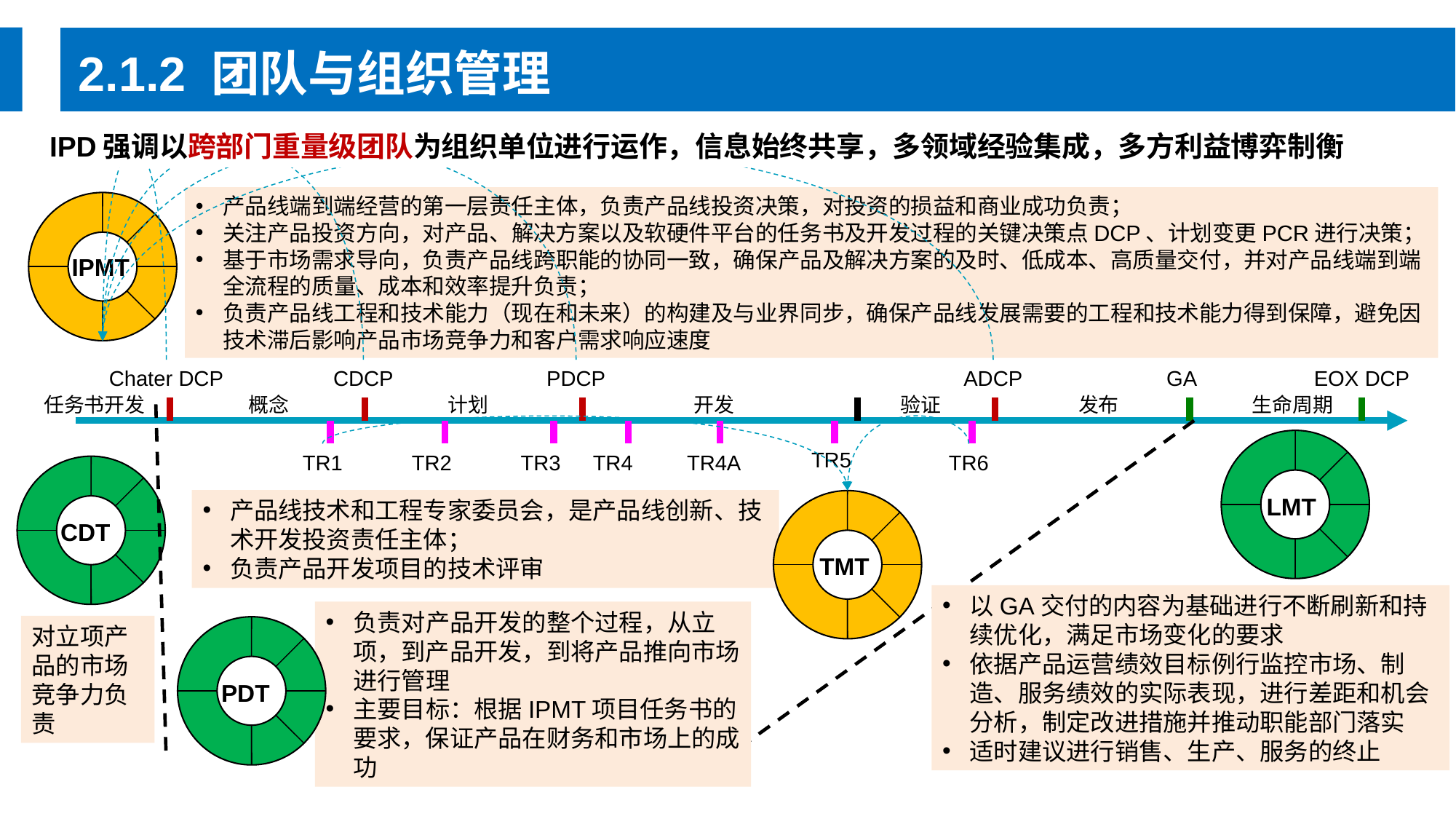

2.1.2 团队与组织管理
IPD强调以跨部门重量级团队为组织单位进行运作，信息始终共享，多领域经验集成，多方利益博弈制衡
产品线端到端经营的第一层责任主体，负责产品线投资决策，对投资的损益和商业成功负责；
关注产品投资方向，对产品、解决方案以及软硬件平台的任务书及开发过程的关键决策点DCP、计划变更PCR进行决策；
基于市场需求导向，负责产品线跨职能的协同一致，确保产品及解决方案的及时、低成本、高质量交付，并对产品线端到端全流程的质量、成本和效率提升负责；
负责产品线工程和技术能力（现在和未来）的构建及与业界同步，确保产品线发展需要的工程和技术能力得到保障，避免因技术滞后影响产品市场竞争力和客户需求响应速度

IPMT
Chater DCP
CDCP
PDCP
ADCP
GA
EOX DCP
任务书开发
概念
计划
开发
验证
发布
生命周期
TR5
TR1
TR2
TR3
TR4
TR4A
TR6

LMT

CDT
产品线技术和工程专家委员会，是产品线创新、技术开发投资责任主体；
负责产品开发项目的技术评审

TMT
以GA交付的内容为基础进行不断刷新和持续优化，满足市场变化的要求
依据产品运营绩效目标例行监控市场、制造、服务绩效的实际表现，进行差距和机会分析，制定改进措施并推动职能部门落实
适时建议进行销售、生产、服务的终止
负责对产品开发的整个过程，从立项，到产品开发，到将产品推向市场进行管理
主要目标：根据IPMT项目任务书的要求，保证产品在财务和市场上的成功
对立项产品的市场竞争力负责

PDT
22